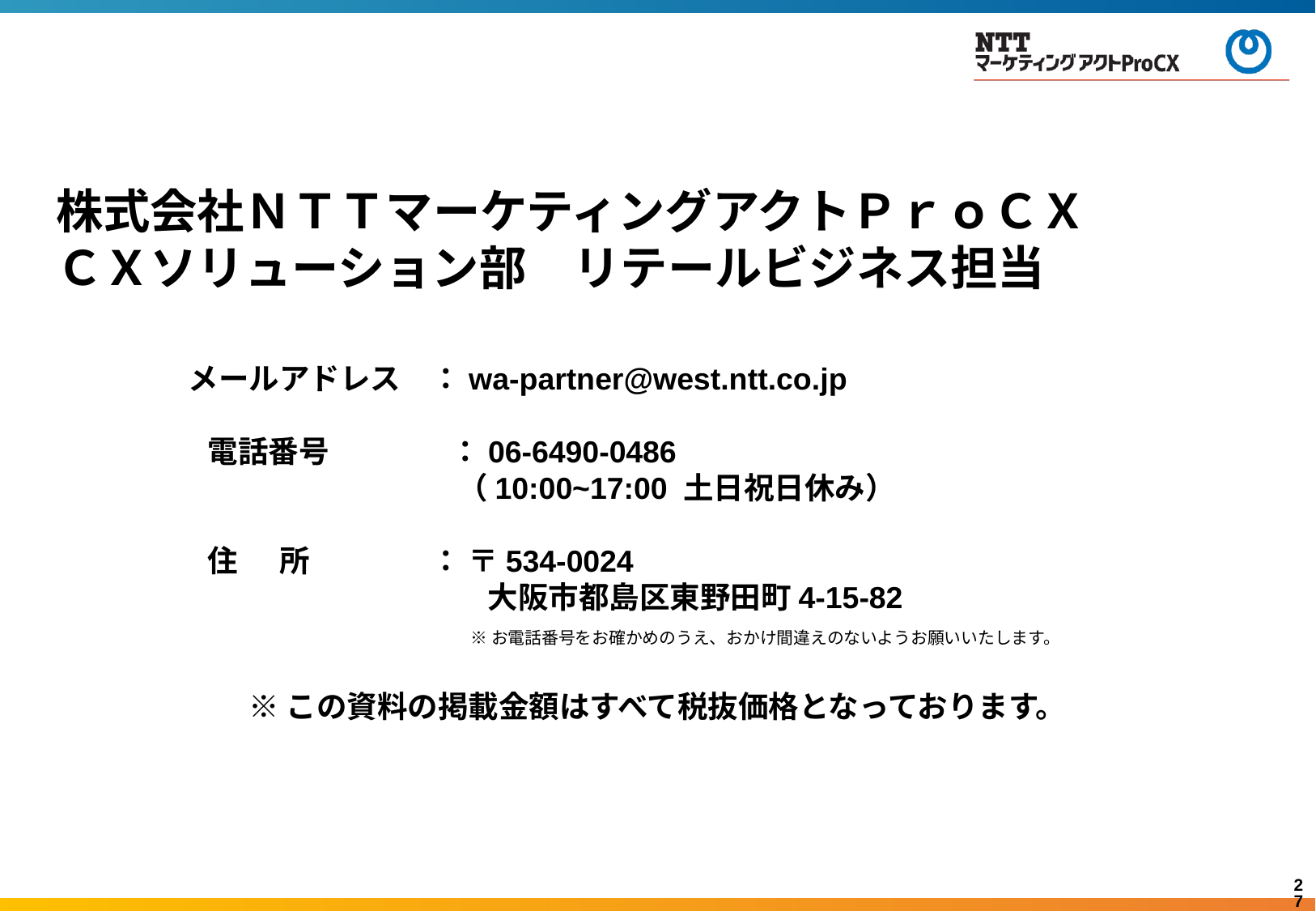

株式会社ＮＴＴマーケティングアクトＰｒｏＣＸ
ＣＸソリューション部　リテールビジネス担当

　　　      メールアドレス　：wa-partner@west.ntt.co.jp

　　　　　電話番号　　　　：06-6490-0486
　　　　　　　　　　　　　 （10:00~17:00 土日祝日休み）

　　　　　住      所　　　　： 〒534-0024
　　　　　　　　　　　　　 　大阪市都島区東野田町4-15-82

※この資料の掲載金額はすべて税抜価格となっております。
※お電話番号をお確かめのうえ、おかけ間違えのないようお願いいたします。
27